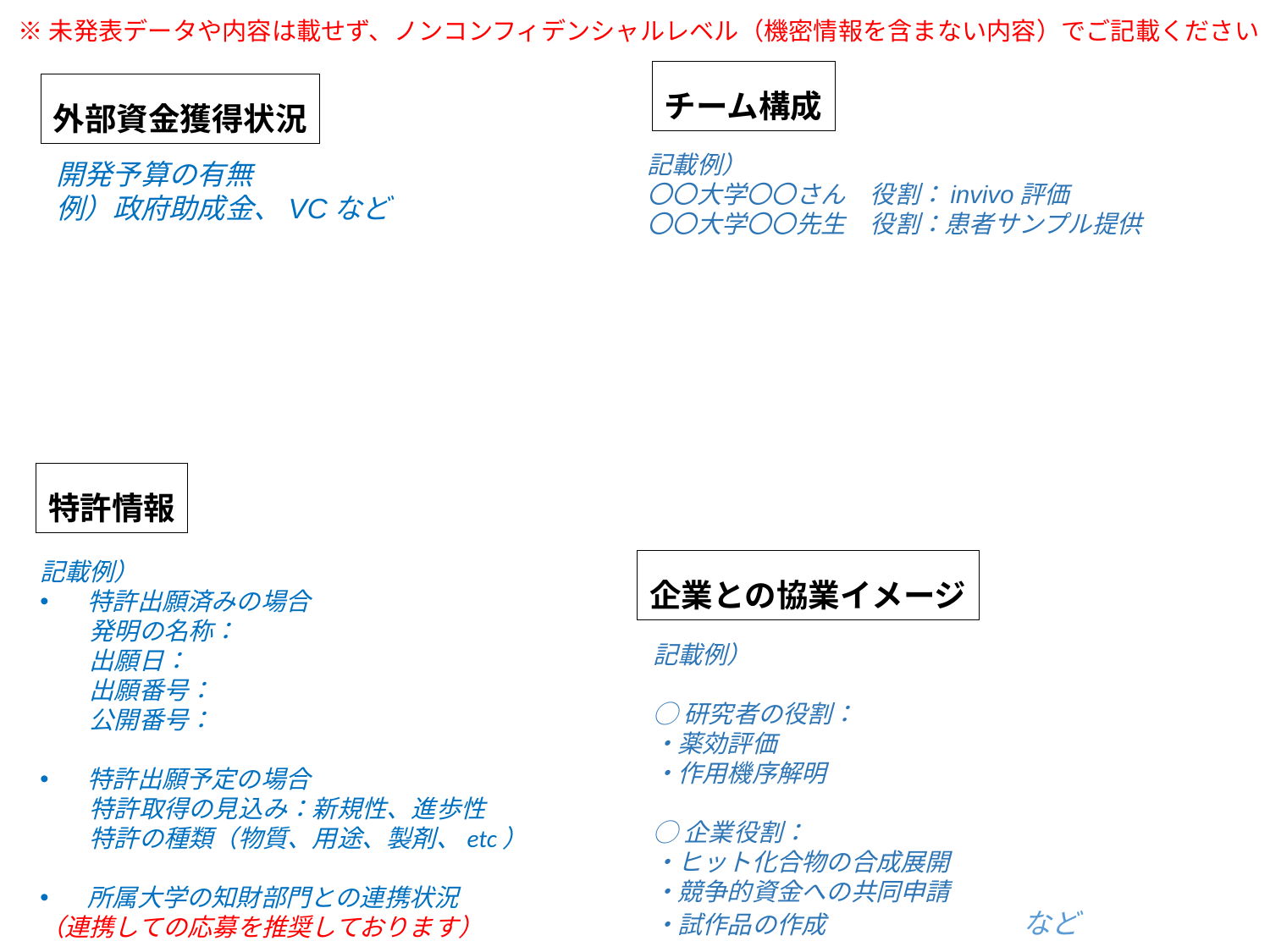

※未発表データや内容は載せず、ノンコンフィデンシャルレベル（機密情報を含まない内容）でご記載ください
チーム構成
外部資金獲得状況

記載例）
〇〇大学〇〇さん　役割：invivo評価
〇〇大学〇〇先生　役割：患者サンプル提供

開発予算の有無
例）政府助成金、VCなど

特許情報
記載例）
特許出願済みの場合
　　発明の名称：
　　出願日：
　　出願番号：
　　公開番号：

特許出願予定の場合
　　特許取得の見込み：新規性、進歩性
　　特許の種類（物質、用途、製剤、etc）

所属大学の知財部門との連携状況
（連携しての応募を推奨しております）
企業との協業イメージ
記載例）
◯研究者の役割：
・薬効評価
・作用機序解明

◯企業役割：
・ヒット化合物の合成展開
・競争的資金への共同申請
・試作品の作成　　　　　　　など